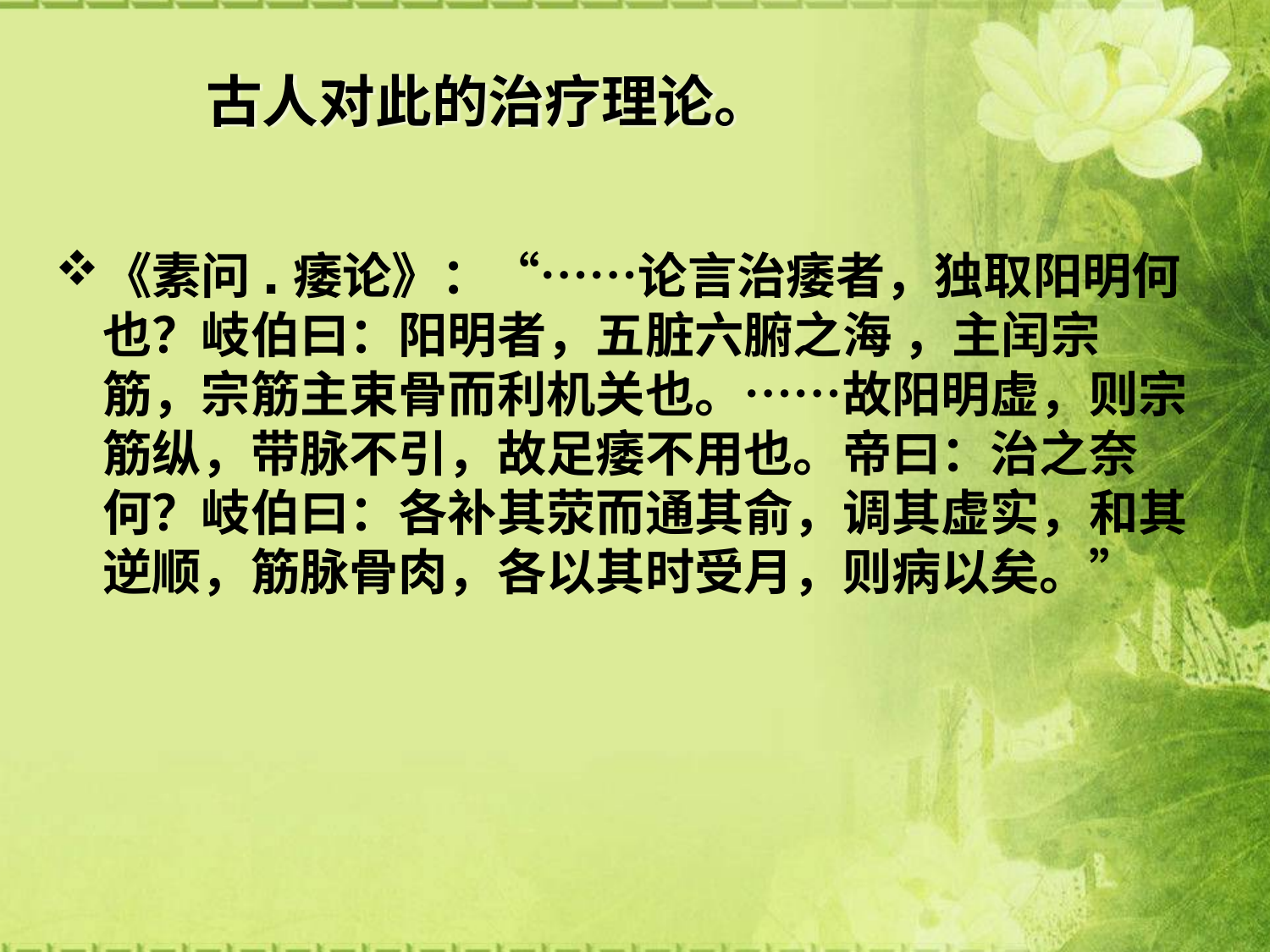

# 古人对此的治疗理论。
《素问.痿论》：“……论言治痿者，独取阳明何也？岐伯曰：阳明者，五脏六腑之海 ，主闰宗筋，宗筋主束骨而利机关也。……故阳明虚，则宗筋纵，带脉不引，故足痿不用也。帝曰：治之奈何？岐伯曰：各补其荥而通其俞，调其虚实，和其逆顺，筋脉骨肉，各以其时受月，则病以矣。”